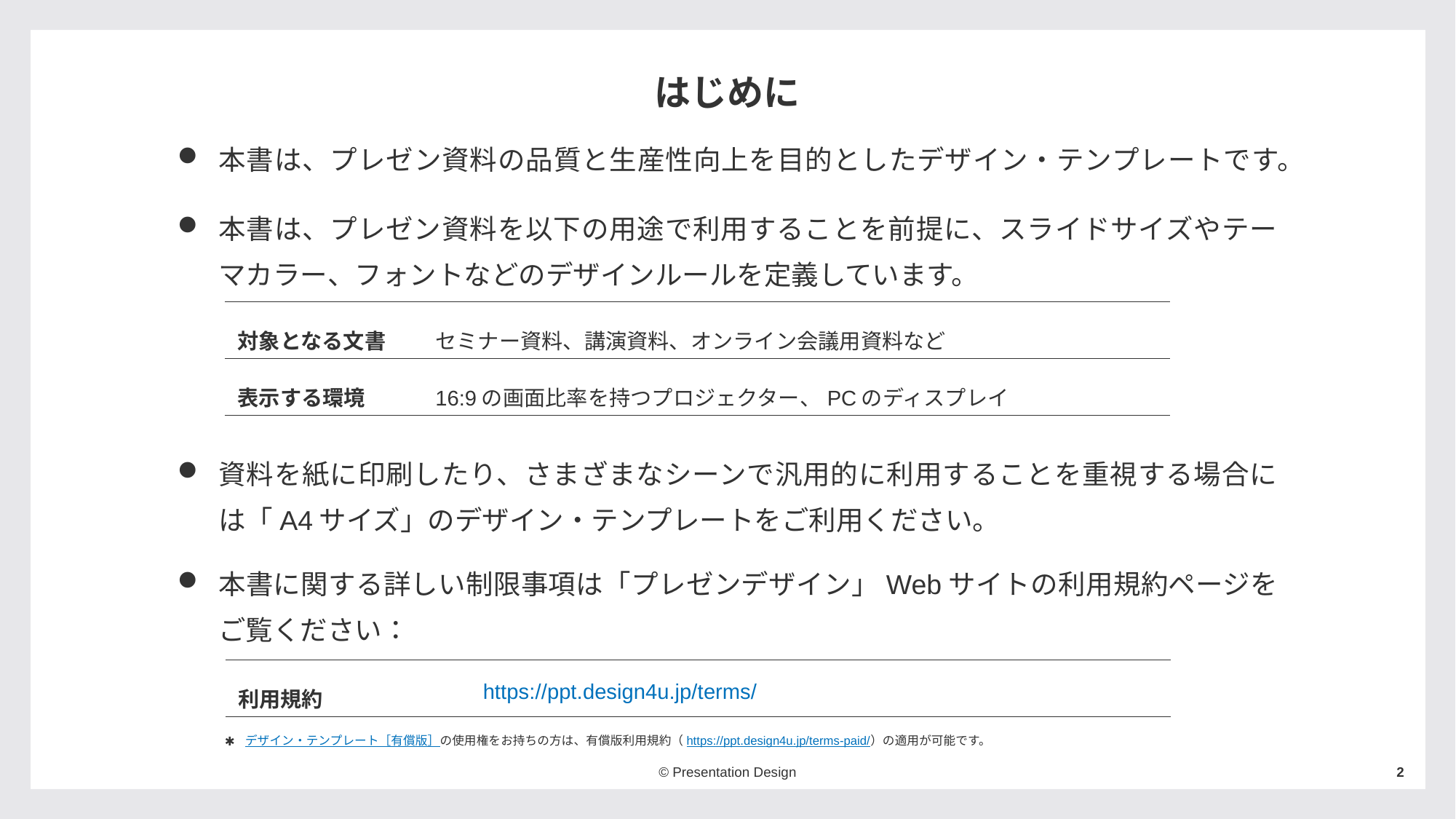

# はじめに
本書は、プレゼン資料の品質と生産性向上を目的としたデザイン・テンプレートです。
本書は、プレゼン資料を以下の用途で利用することを前提に、スライドサイズやテーマカラー、フォントなどのデザインルールを定義しています。
| 対象となる文書 | セミナー資料、講演資料、オンライン会議用資料など |
| --- | --- |
| 表示する環境 | 16:9の画面比率を持つプロジェクター、PCのディスプレイ |
資料を紙に印刷したり、さまざまなシーンで汎用的に利用することを重視する場合には「A4サイズ」のデザイン・テンプレートをご利用ください。
本書に関する詳しい制限事項は「プレゼンデザイン」Webサイトの利用規約ページをご覧ください：
| 利用規約 | https://ppt.design4u.jp/terms/ |
| --- | --- |
デザイン・テンプレート［有償版］の使用権をお持ちの方は、有償版利用規約（https://ppt.design4u.jp/terms-paid/）の適用が可能です。
© Presentation Design
2